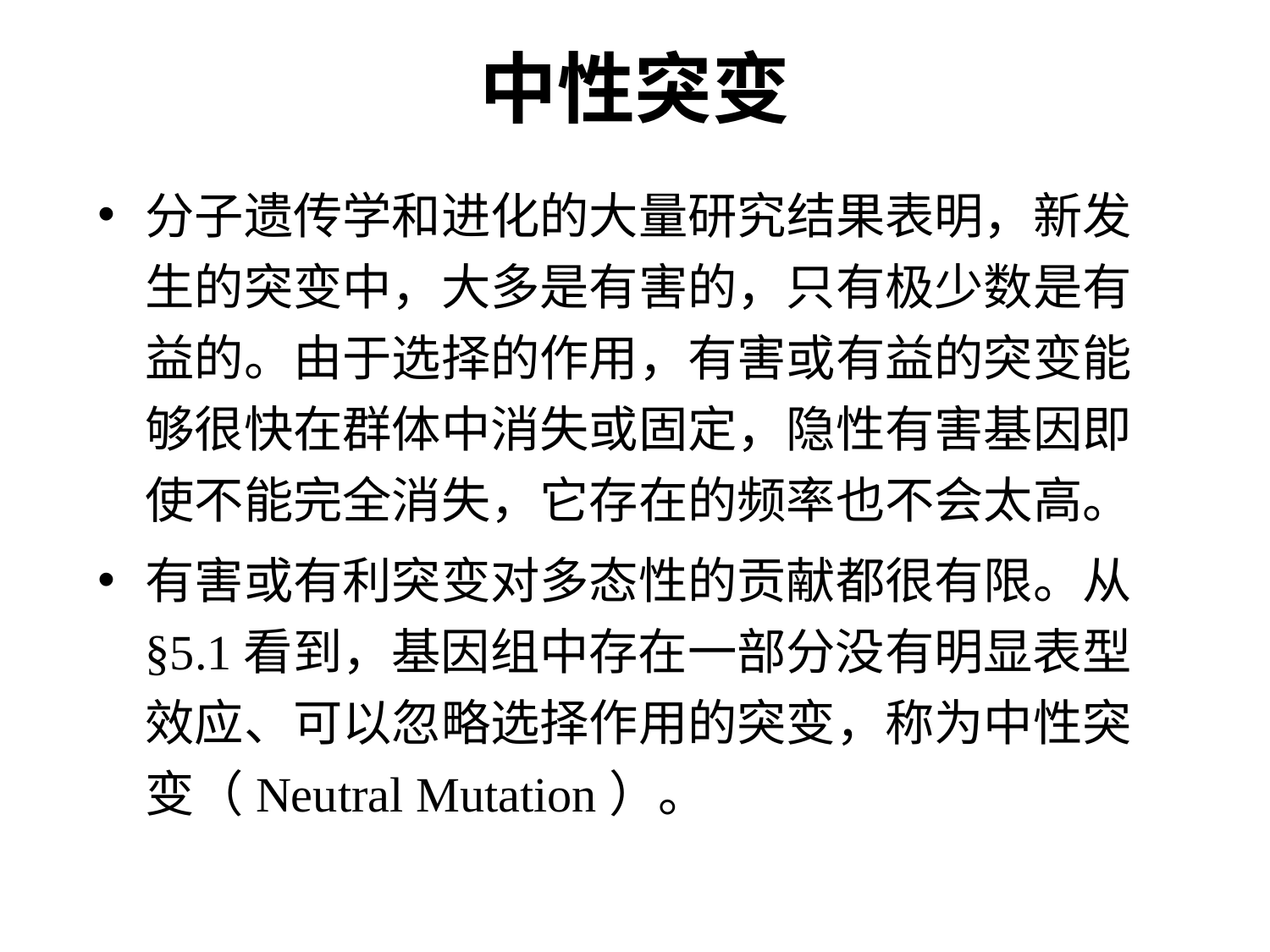

# 中性突变
分子遗传学和进化的大量研究结果表明，新发生的突变中，大多是有害的，只有极少数是有益的。由于选择的作用，有害或有益的突变能够很快在群体中消失或固定，隐性有害基因即使不能完全消失，它存在的频率也不会太高。
有害或有利突变对多态性的贡献都很有限。从§5.1看到，基因组中存在一部分没有明显表型效应、可以忽略选择作用的突变，称为中性突变（Neutral Mutation）。